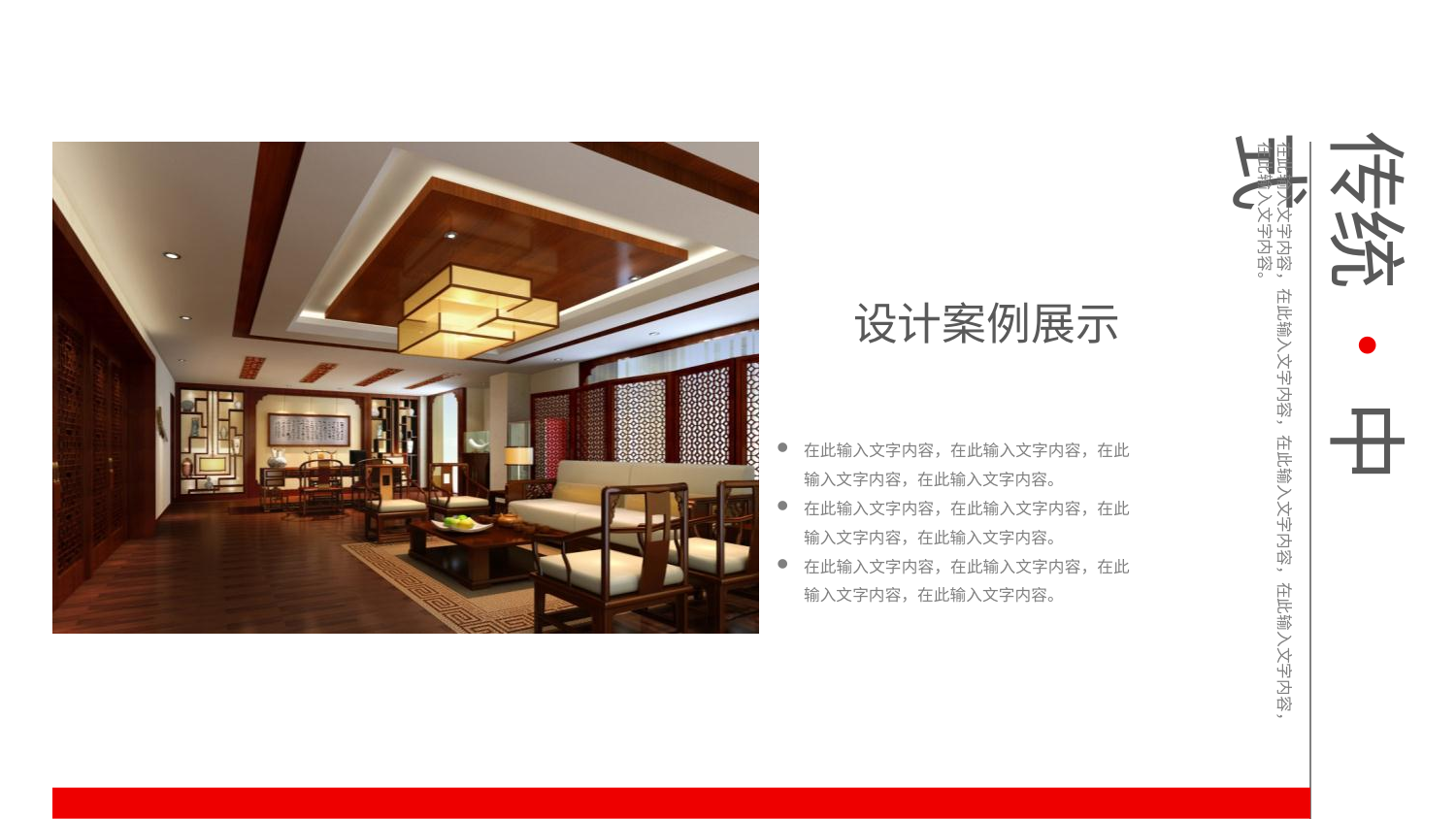

传统 • 中式
在此输入文字内容，在此输入文字内容，在此输入文字内容，在此输入文字内容，
在此输入文字内容。

设计案例展示
在此输入文字内容，在此输入文字内容，在此输入文字内容，在此输入文字内容。
在此输入文字内容，在此输入文字内容，在此输入文字内容，在此输入文字内容。
在此输入文字内容，在此输入文字内容，在此输入文字内容，在此输入文字内容。